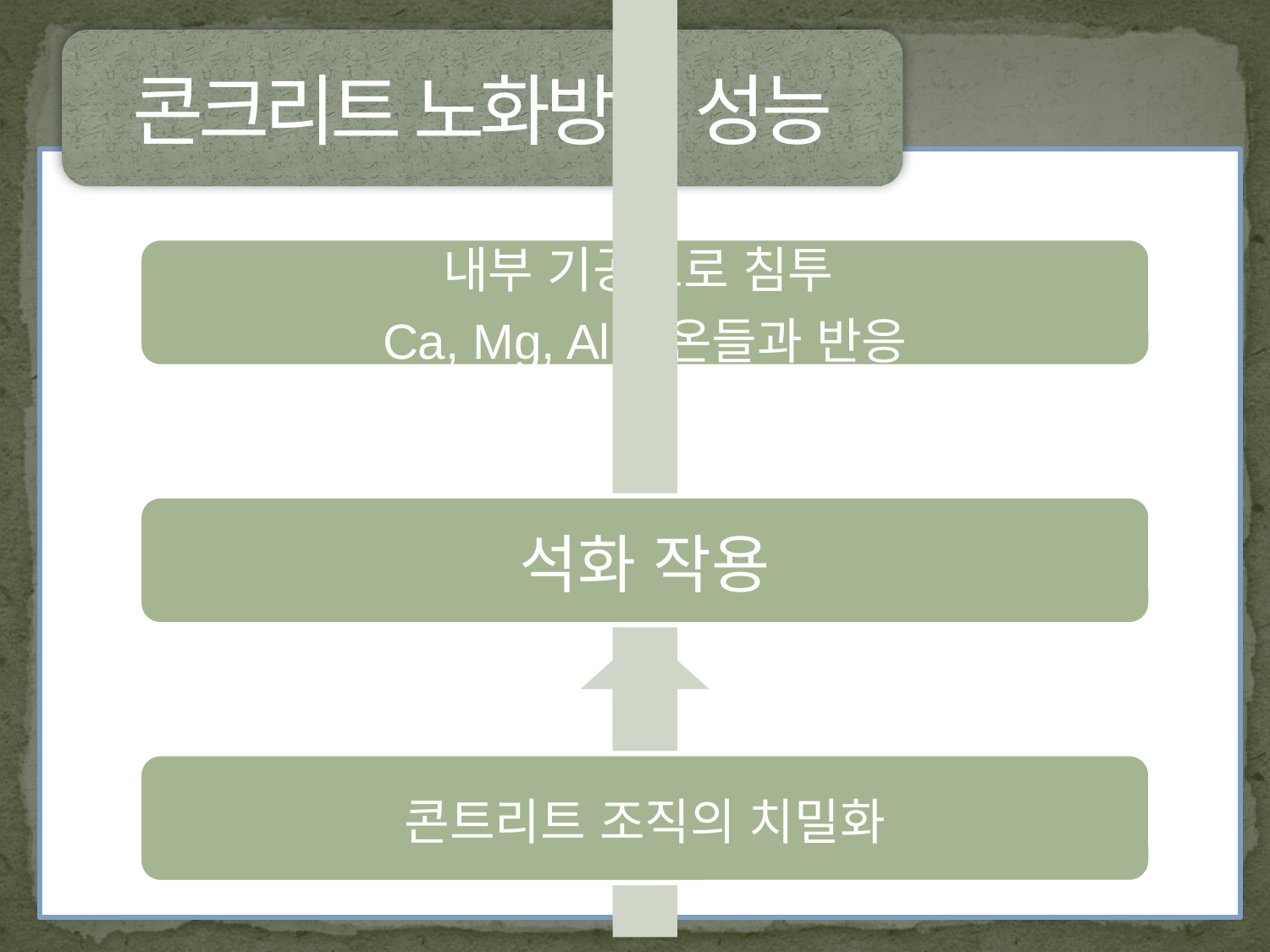

콘크리트 노화방지 성능

내부 기공으로 침투
Ca, Mg, Al이온들과 반응
석화 작용
콘트리트 조직의 치밀화